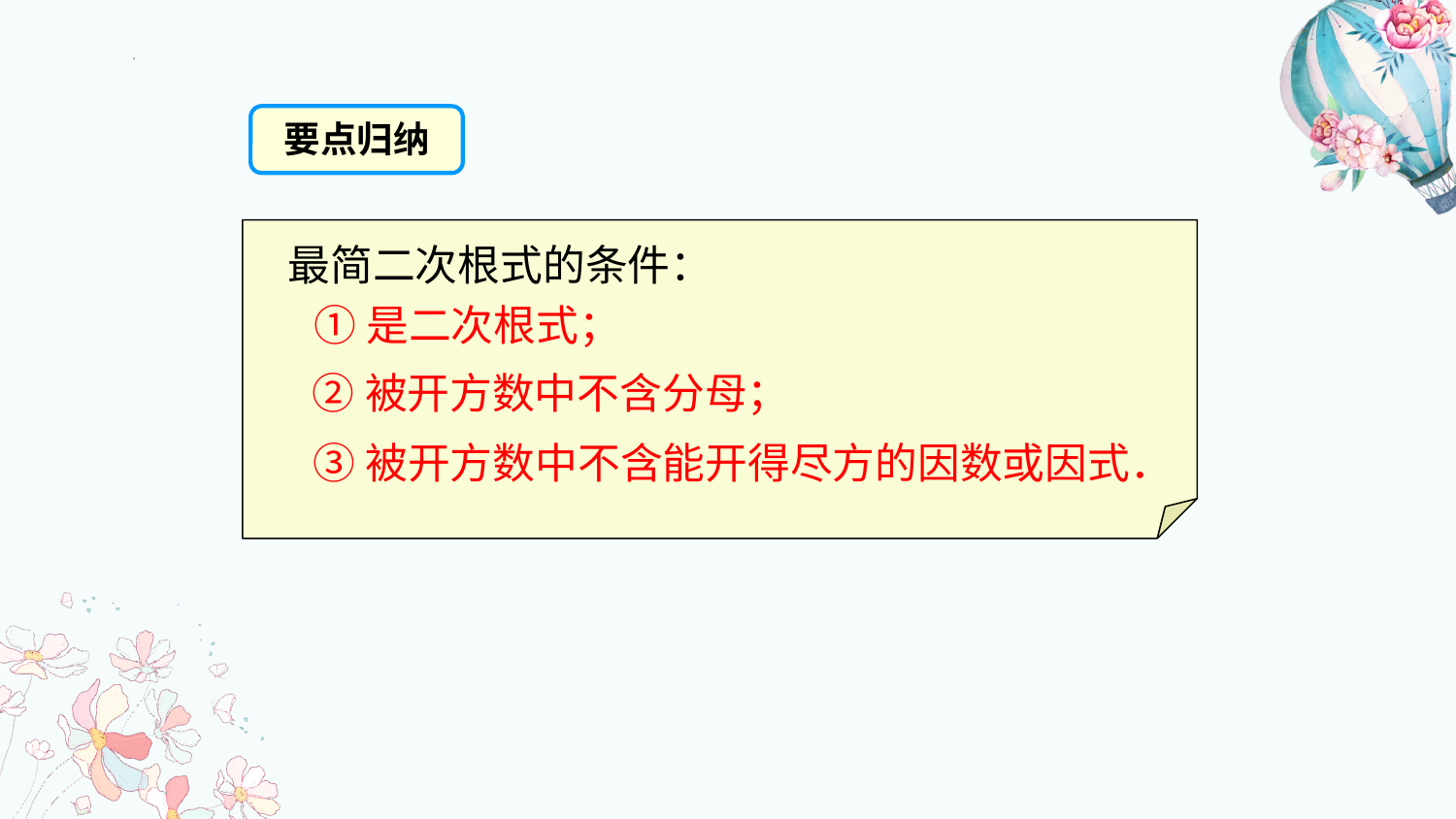

要点归纳

最简二次根式的条件：
①是二次根式；
②被开方数中不含分母；
③被开方数中不含能开得尽方的因数或因式．